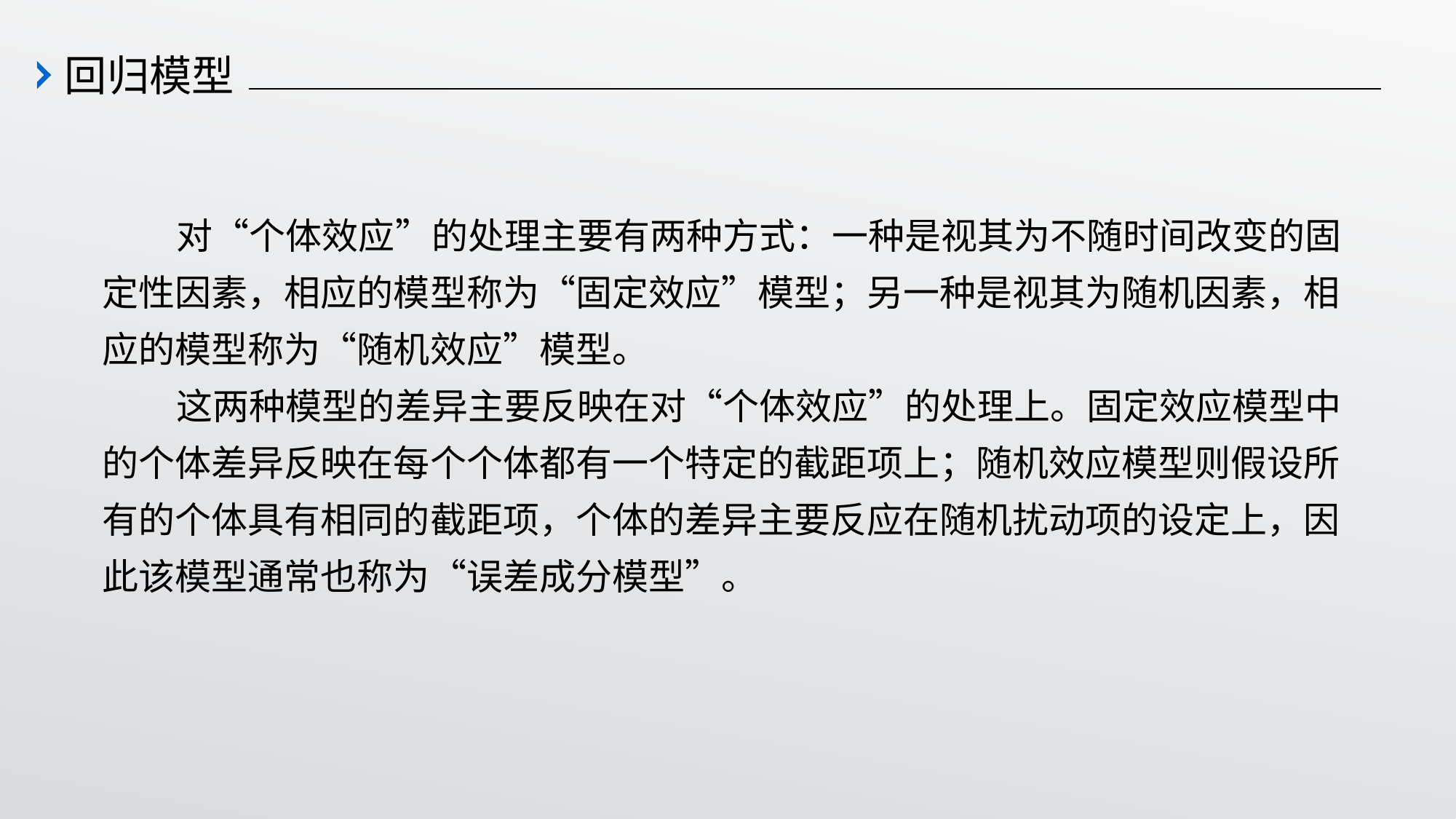

回归模型

        对“个体效应”的处理主要有两种方式：一种是视其为不随时间改变的固定性因素，相应的模型称为“固定效应”模型；另一种是视其为随机因素，相应的模型称为“随机效应”模型。
        这两种模型的差异主要反映在对“个体效应”的处理上。固定效应模型中的个体差异反映在每个个体都有一个特定的截距项上；随机效应模型则假设所有的个体具有相同的截距项，个体的差异主要反应在随机扰动项的设定上，因此该模型通常也称为“误差成分模型”。